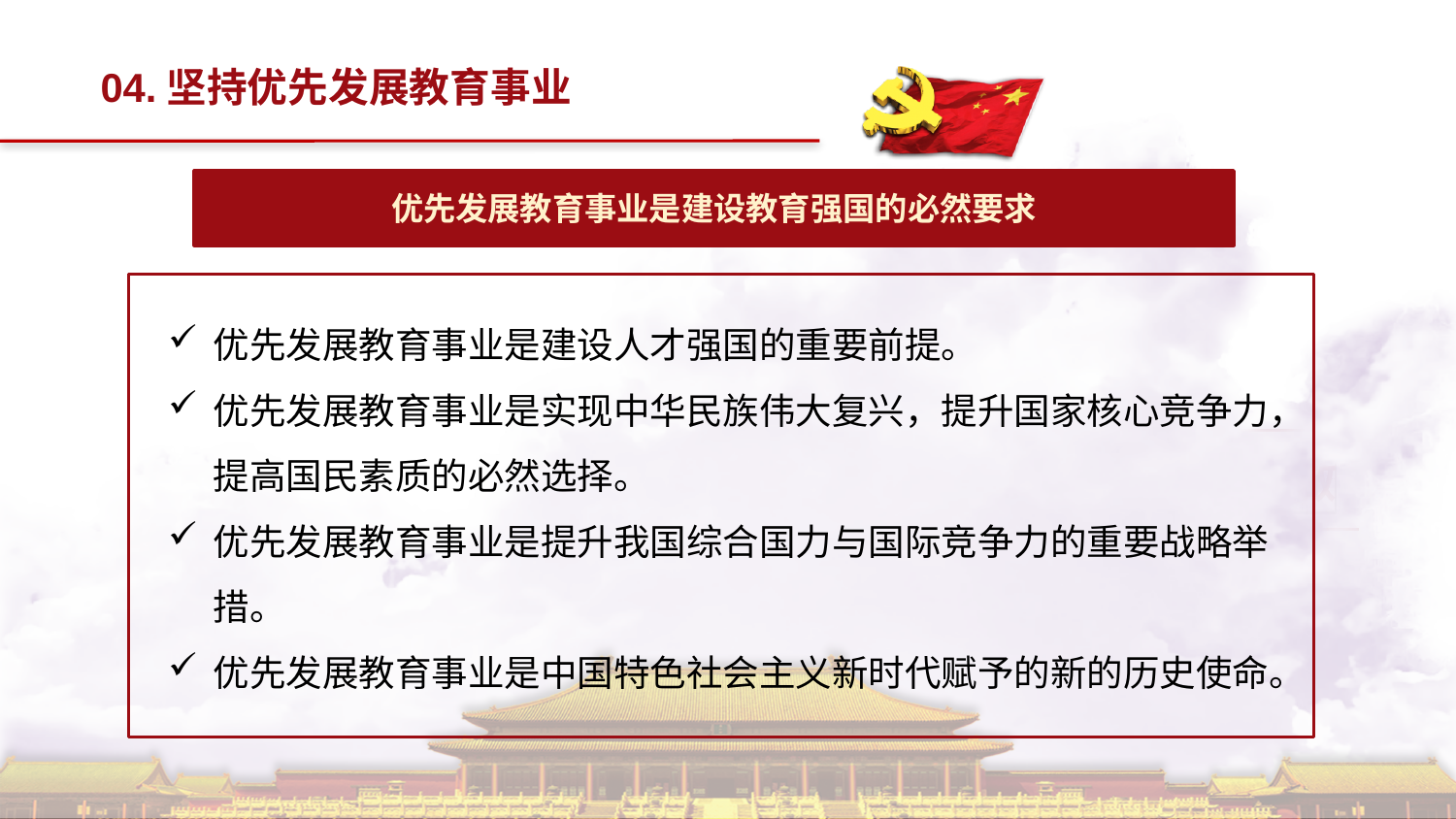

04.坚持优先发展教育事业
优先发展教育事业是建设教育强国的必然要求

优先发展教育事业是建设人才强国的重要前提。
优先发展教育事业是实现中华民族伟大复兴，提升国家核心竞争力，提高国民素质的必然选择。
优先发展教育事业是提升我国综合国力与国际竞争力的重要战略举措。
优先发展教育事业是中国特色社会主义新时代赋予的新的历史使命。